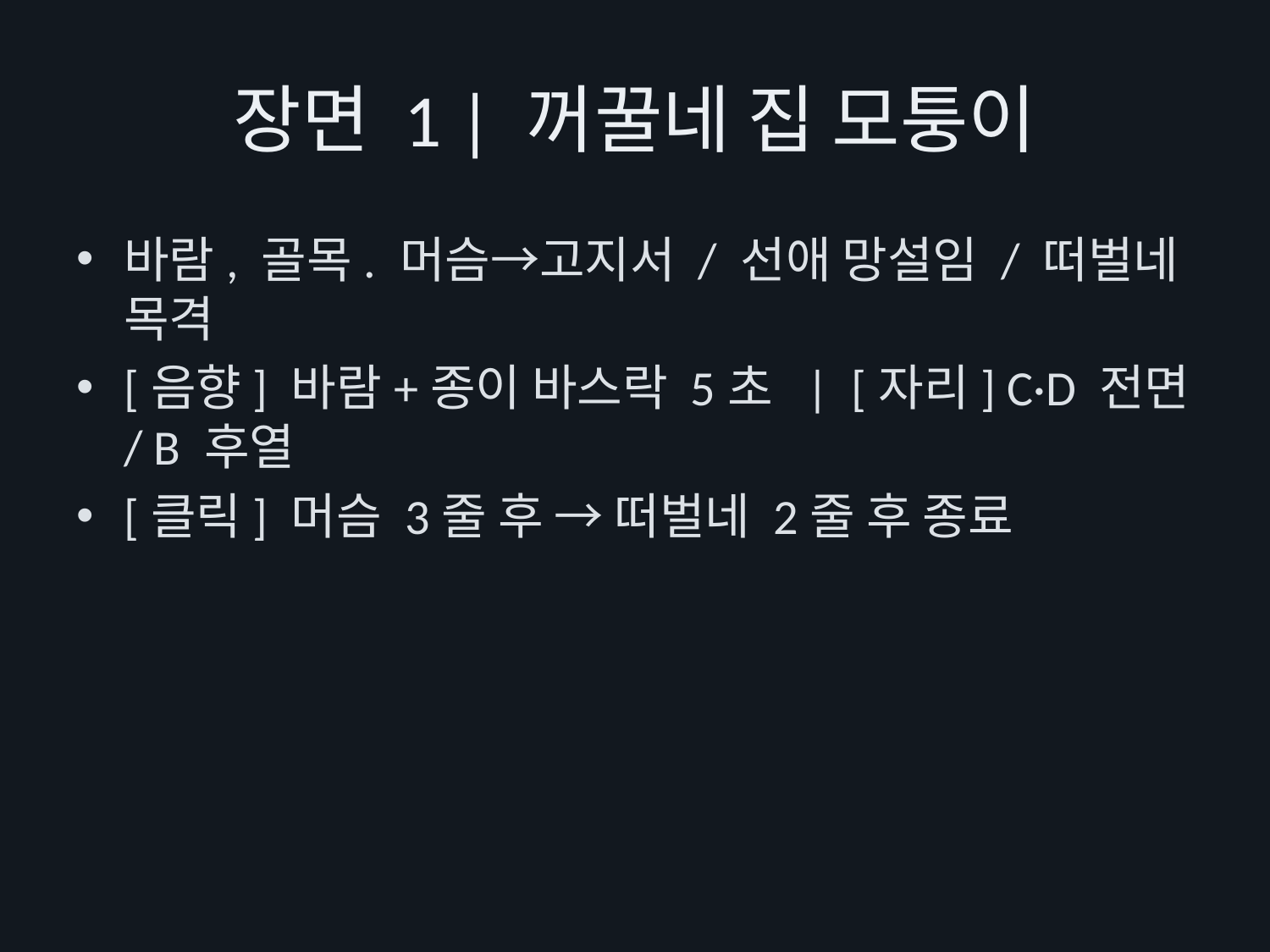

# 장면 1 | 꺼꿀네 집 모퉁이
바람, 골목. 머슴→고지서 / 선애 망설임 / 떠벌네 목격
[음향] 바람+종이 바스락 5초  |  [자리] C·D 전면 / B 후열
[클릭] 머슴 3줄 후 → 떠벌네 2줄 후 종료